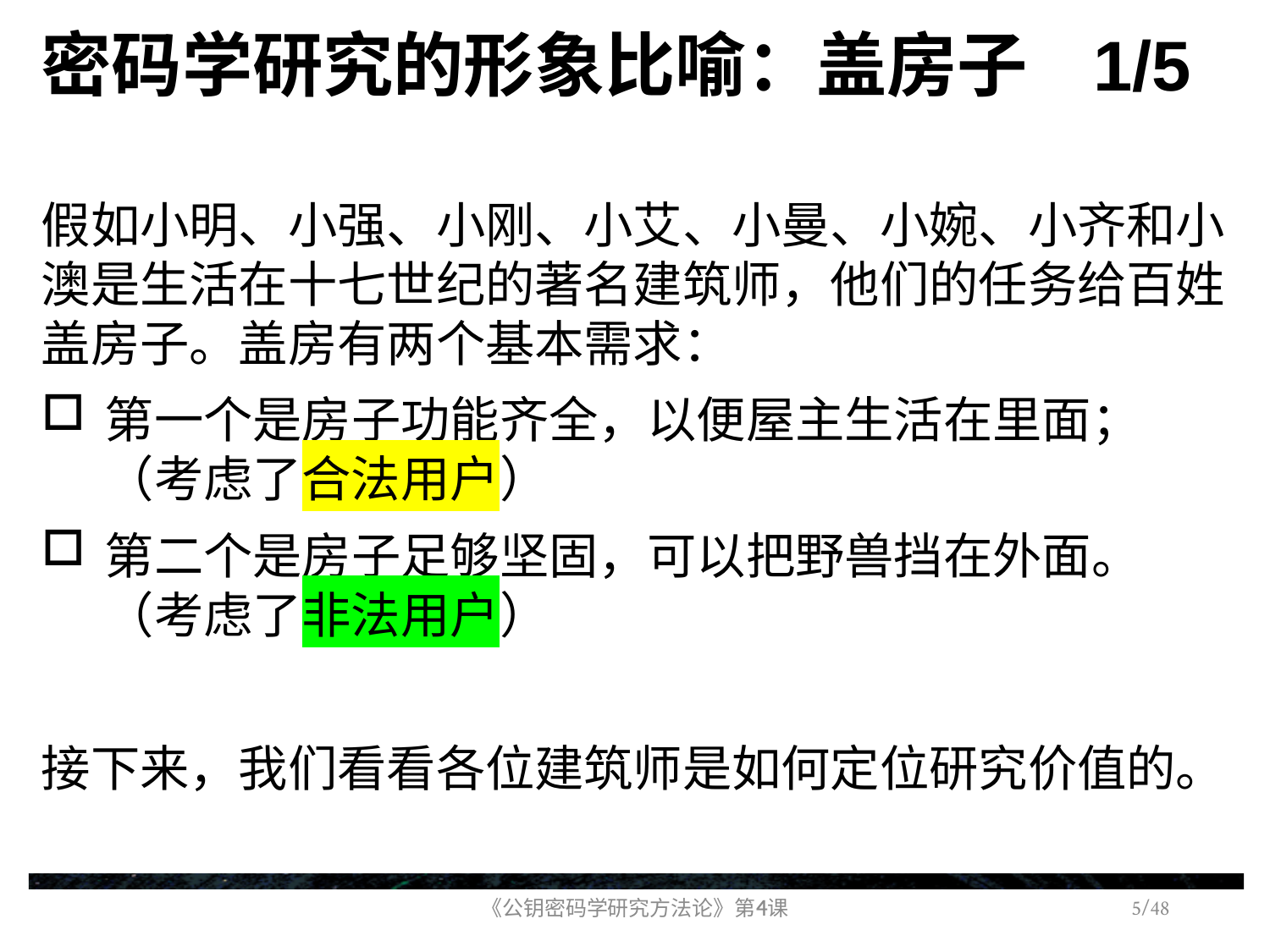

# 密码学研究的形象比喻：盖房子   1/5
假如小明、小强、小刚、小艾、小曼、小婉、小齐和小澳是生活在十七世纪的著名建筑师，他们的任务给百姓盖房子。盖房有两个基本需求：
第一个是房子功能齐全，以便屋主生活在里面；（考虑了合法用户）
第二个是房子足够坚固，可以把野兽挡在外面。（考虑了非法用户）

接下来，我们看看各位建筑师是如何定位研究价值的。
《公钥密码学研究方法论》第4课
5/48